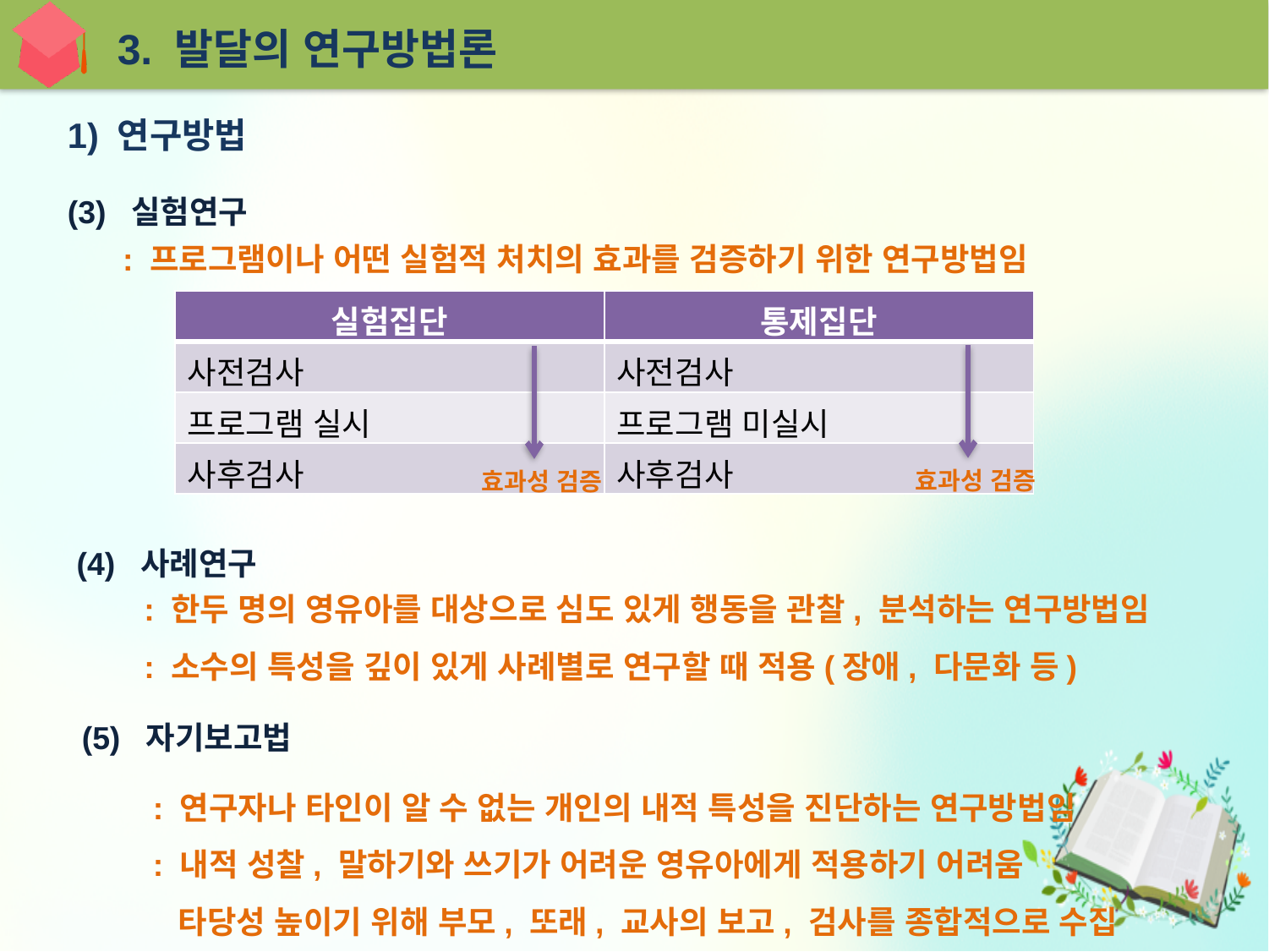

3. 발달의 연구방법론
1) 연구방법
(3)  실험연구
    : 프로그램이나 어떤 실험적 처치의 효과를 검증하기 위한 연구방법임

| 실험집단 | 통제집단 |
| --- | --- |
| 사전검사 | 사전검사 |
| 프로그램 실시 | 프로그램 미실시 |
| 사후검사 | 사후검사 |
효과성 검증
효과성 검증
(4)  사례연구
    : 한두 명의 영유아를 대상으로 심도 있게 행동을 관찰, 분석하는 연구방법임
    : 소수의 특성을 깊이 있게 사례별로 연구할 때 적용(장애, 다문화 등)
(5)  자기보고법
    : 연구자나 타인이 알 수 없는 개인의 내적 특성을 진단하는 연구방법임
    : 내적 성찰, 말하기와 쓰기가 어려운 영유아에게 적용하기 어려움
      타당성 높이기 위해 부모, 또래, 교사의 보고, 검사를 종합적으로 수집